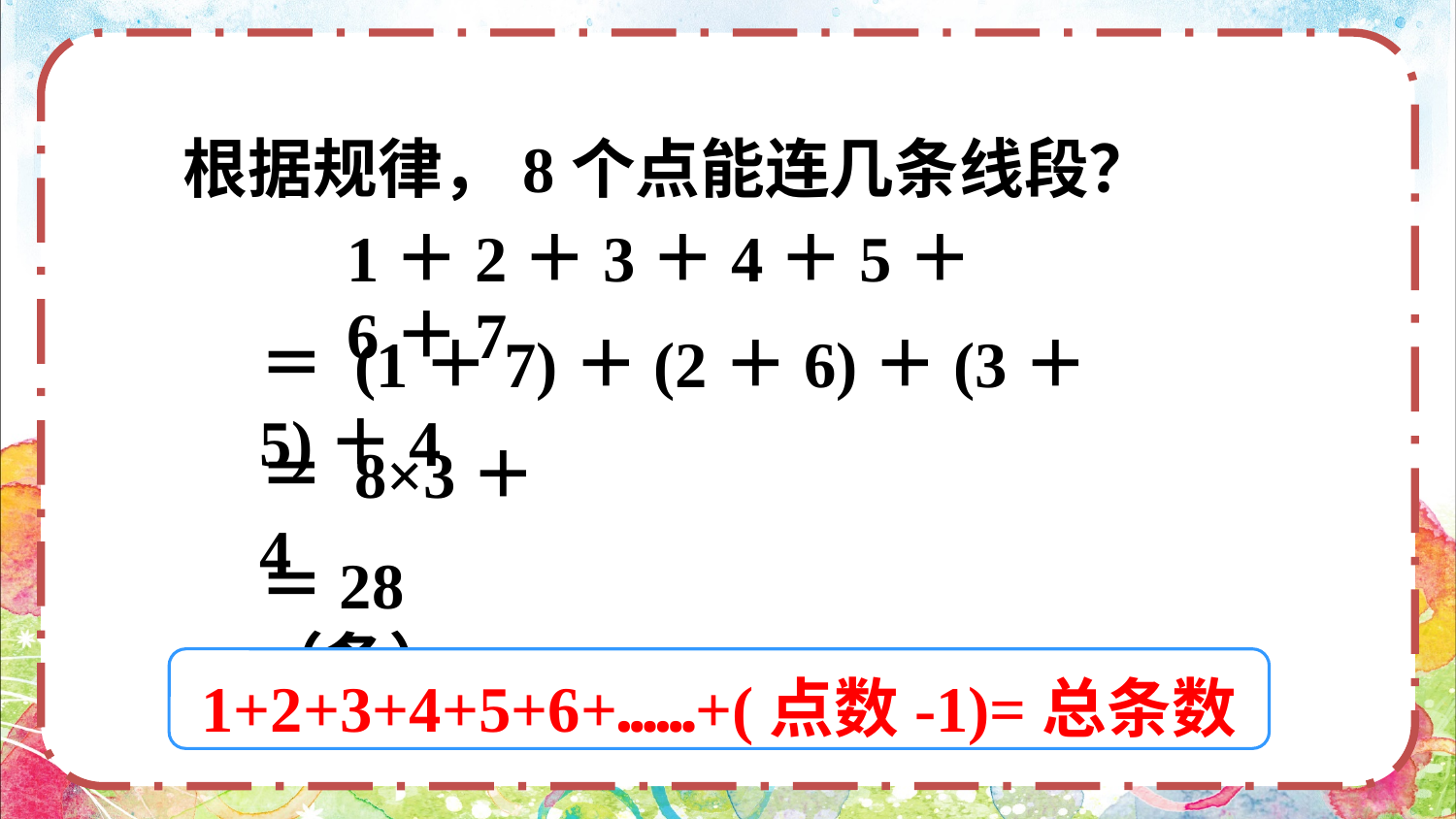

根据规律，8个点能连几条线段？
1＋2＋3＋4＋5＋6＋7
＝ (1＋7)＋(2＋6)＋(3＋5)＋4
＝ 8×3＋4
＝28（条）
1+2+3+4+5+6+……+(点数-1)=总条数